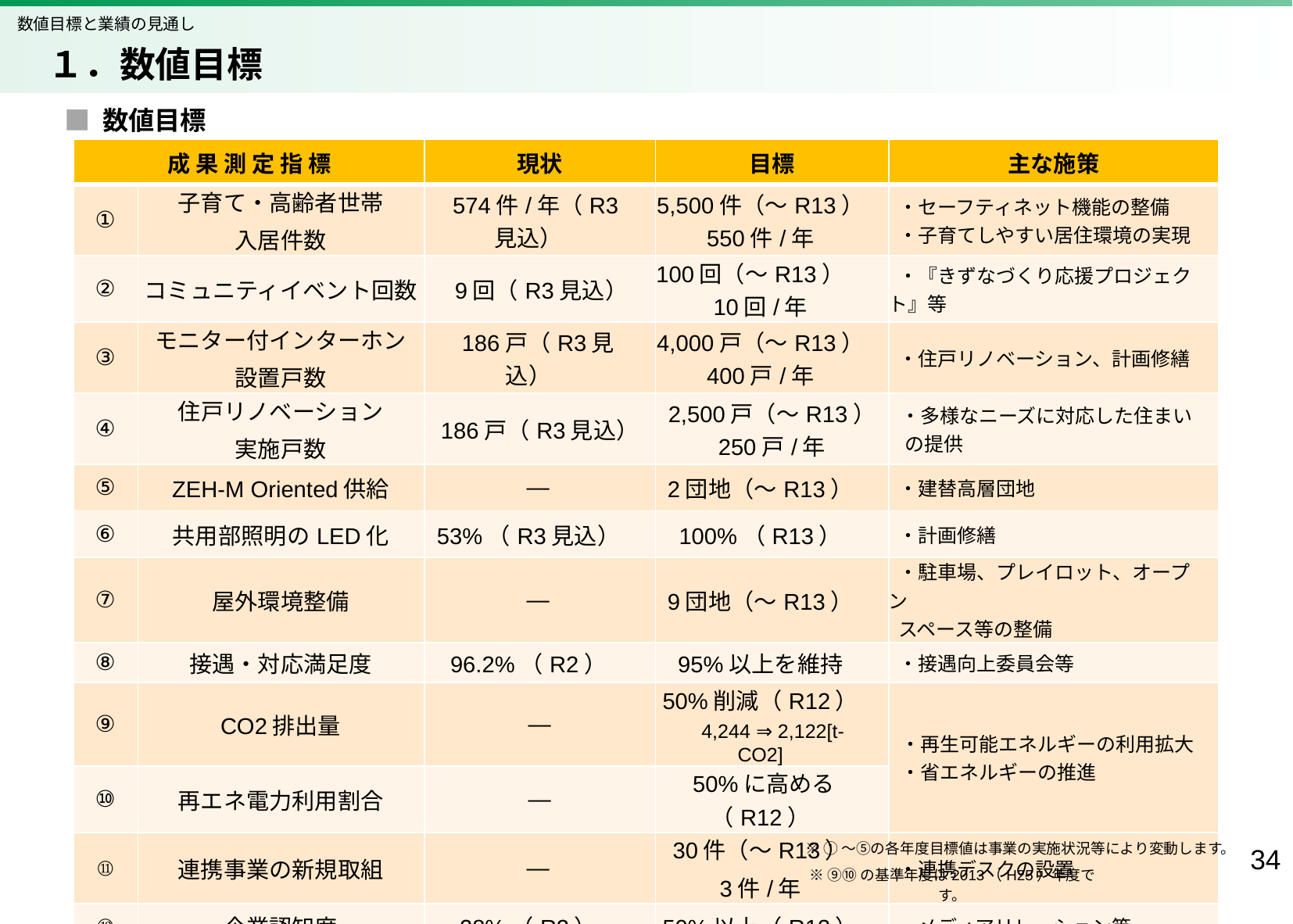

数値目標と業績の見通し
　１．数値目標
■ 数値目標
| 成 果 測 定 指 標 |  | 現状 | 目標 | 主な施策 |
| --- | --- | --- | --- | --- |
| ① | 子育て・高齢者世帯 入居件数 | 574件/年（R3見込） | 5,500件（～R13） 550件/年 | ・セーフティネット機能の整備 ・子育てしやすい居住環境の実現 |
| ② | コミュニティイベント回数 | 9回（R3見込） | 100回（～R13） 10回/年 | ・『きずなづくり応援プロジェクト』等 |
| ③ | モニター付インターホン 設置戸数 | 186戸（R3見込） | 4,000戸（～R13） 400戸/年 | ・住戸リノベーション、計画修繕 |
| ④ | 住戸リノベーション 実施戸数 | 186戸（R3見込） | 2,500戸（～R13） 250戸/年 | ・多様なニーズに対応した住まい の提供 |
| ⑤ | ZEH-M Oriented供給 | ― | 2団地（～R13） | ・建替高層団地 |
| ⑥ | 共用部照明のLED化 | 53%（R3見込） | 100%（R13） | ・計画修繕 |
| ⑦ | 屋外環境整備 | ― | 9団地（～R13） | ・駐車場、プレイロット、オープン スペース等の整備 |
| ⑧ | 接遇・対応満足度 | 96.2%（R2） | 95%以上を維持 | ・接遇向上委員会等 |
| ⑨ | CO2排出量 | ― | 50%削減（R12） 　4,244 ⇒ 2,122[t-CO2] | ・再生可能エネルギーの利用拡大 ・省エネルギーの推進 |
| ⑩ | 再エネ電力利用割合 | ― | 50%に高める（R12） |  |
| ⑪ | 連携事業の新規取組 | ― | 30件（～R13） 3件/年 | ・連携デスクの設置 |
| ⑫ | 企業認知度 | 28%（R2） | 50%以上（R13） | ・メディアリレーション等 |
※ ①～⑤の各年度目標値は事業の実施状況等により変動します。
34
※ ⑨⑩の基準年度は2013（H25）年度です。